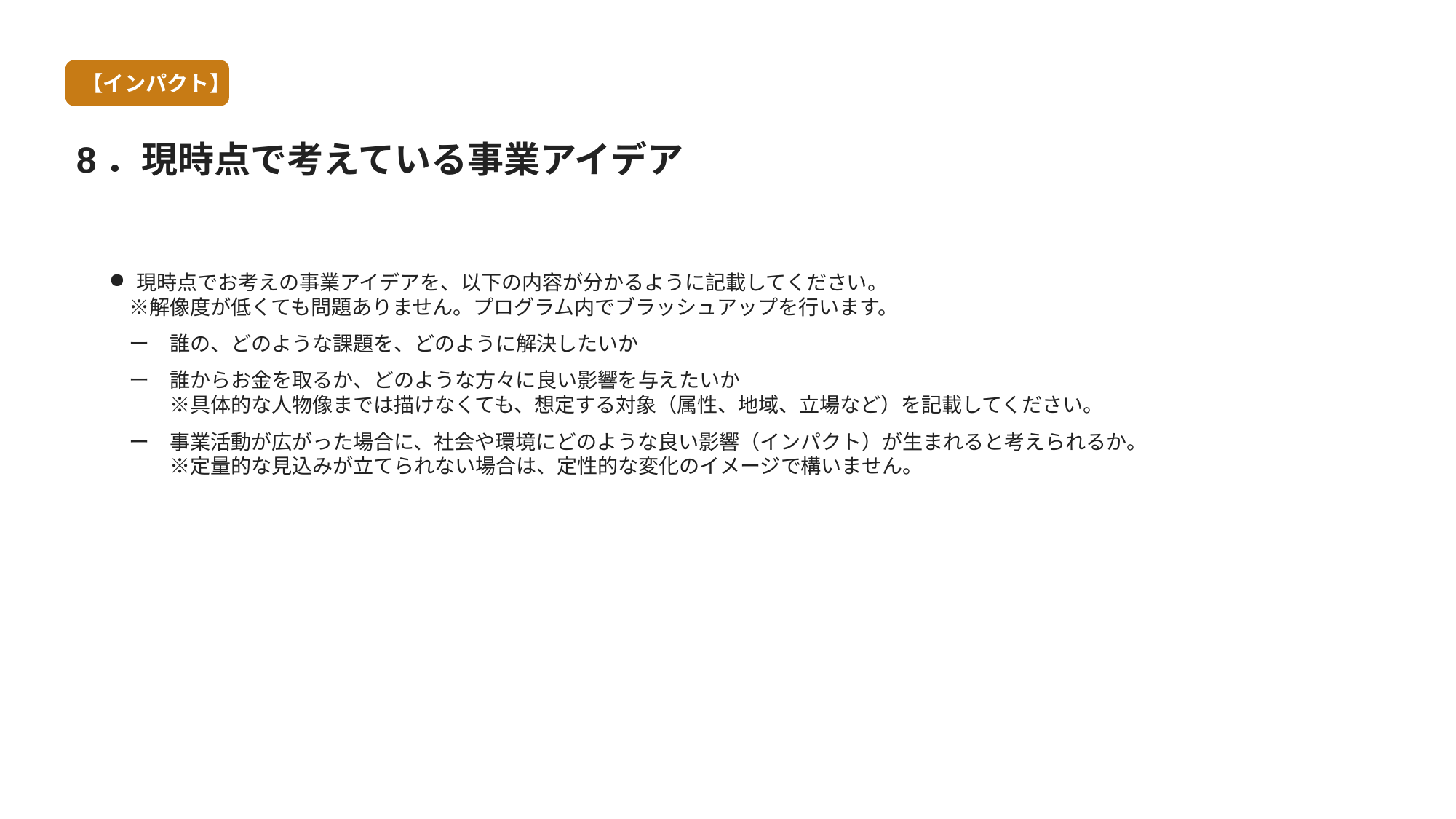

【インパクト】
8．現時点で考えている事業アイデア
現時点でお考えの事業アイデアを、以下の内容が分かるように記載してください。
　※解像度が低くても問題ありません。プログラム内でブラッシュアップを行います。
　ー　誰の、どのような課題を、どのように解決したいか
　ー　誰からお金を取るか、どのような方々に良い影響を与えたいか
　　　※具体的な人物像までは描けなくても、想定する対象（属性、地域、立場など）を記載してください。
　ー　事業活動が広がった場合に、社会や環境にどのような良い影響（インパクト）が生まれると考えられるか。
　　　※定量的な見込みが立てられない場合は、定性的な変化のイメージで構いません。